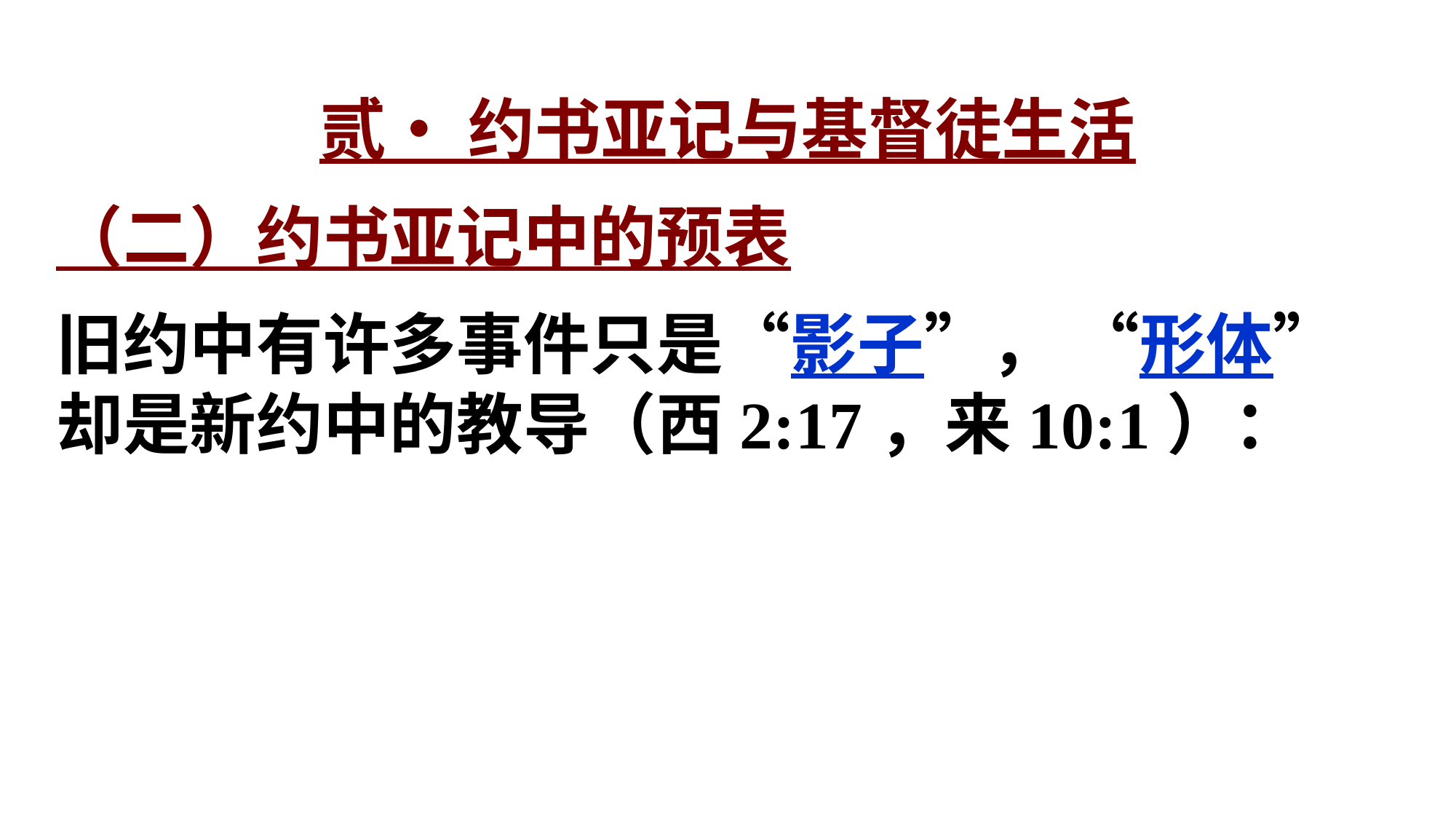

贰‧ 约书亚记与基督徒生活
（二）约书亚记中的预表
旧约中有许多事件只是“影子”， “形体”却是新约中的教导（西2:17，来10:1）：